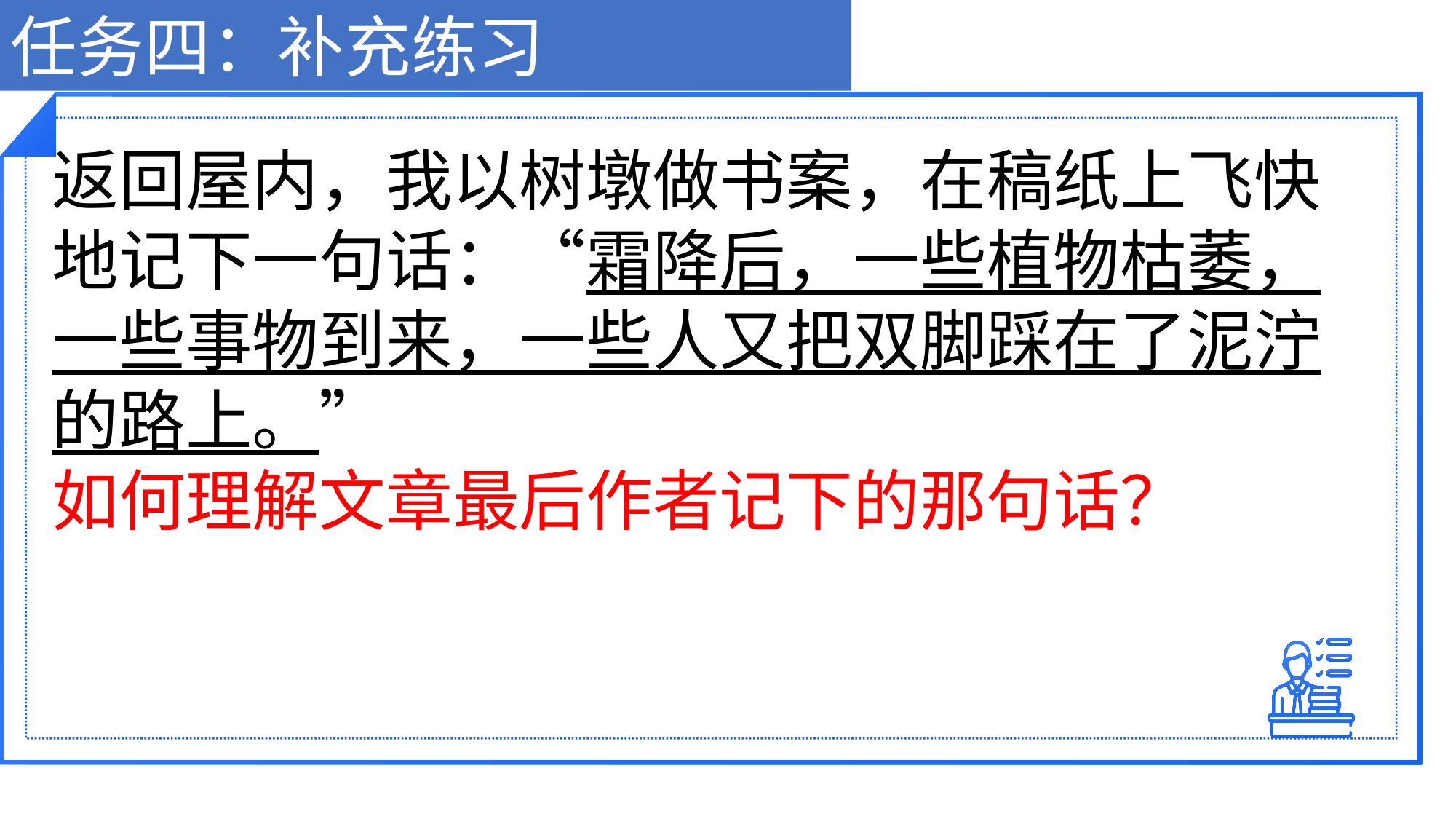

任务四：补充练习

返回屋内，我以树墩做书案，在稿纸上飞快地记下一句话：“霜降后，一些植物枯萎，一些事物到来，一些人又把双脚踩在了泥泞的路上。”
如何理解文章最后作者记下的那句话？